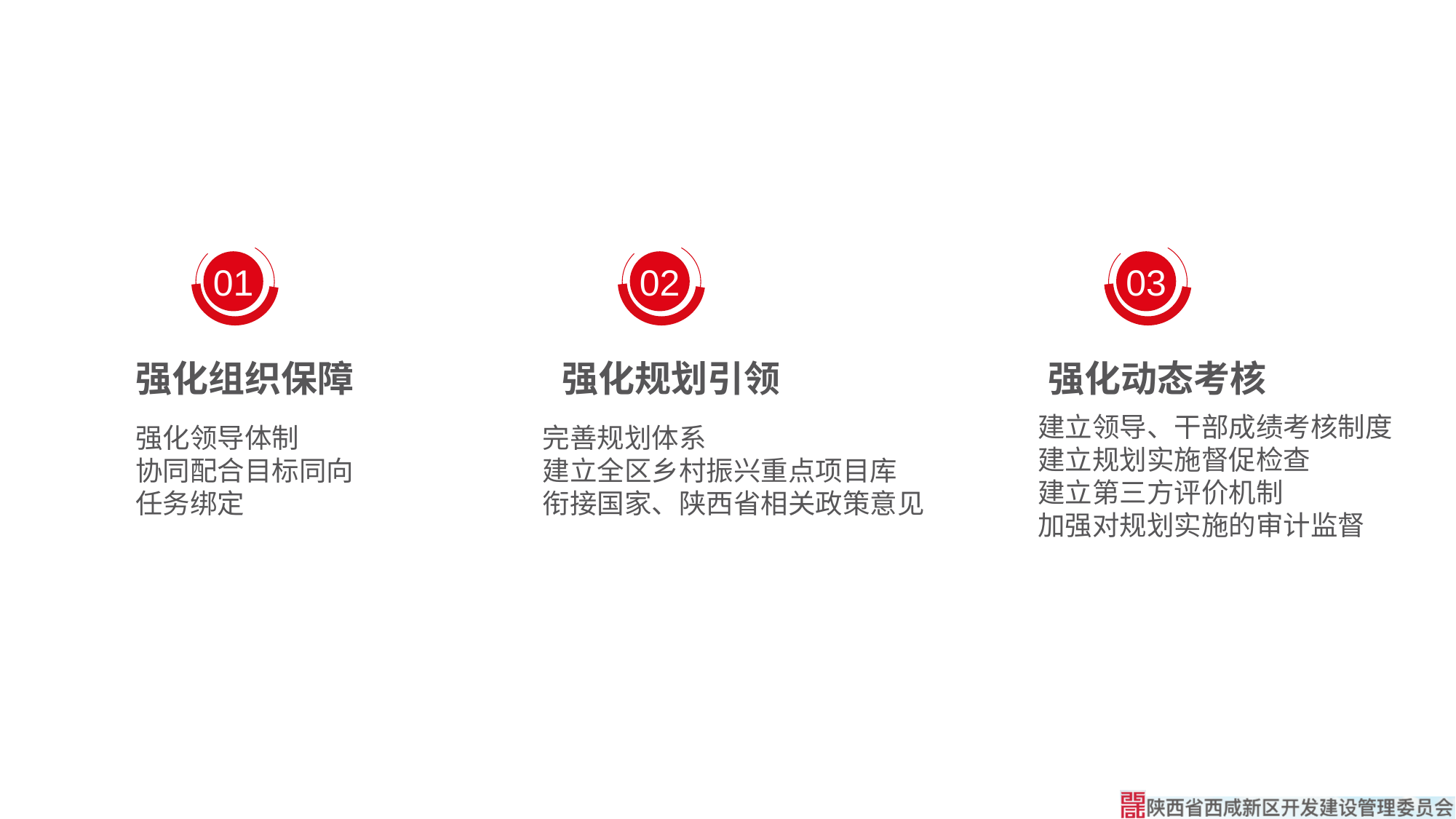

01
强化组织保障

02
强化规划引领

03
强化动态考核
建立领导、干部成绩考核制度
建立规划实施督促检查
建立第三方评价机制
加强对规划实施的审计监督
强化领导体制
协同配合目标同向
任务绑定
完善规划体系
建立全区乡村振兴重点项目库
衔接国家、陕西省相关政策意见